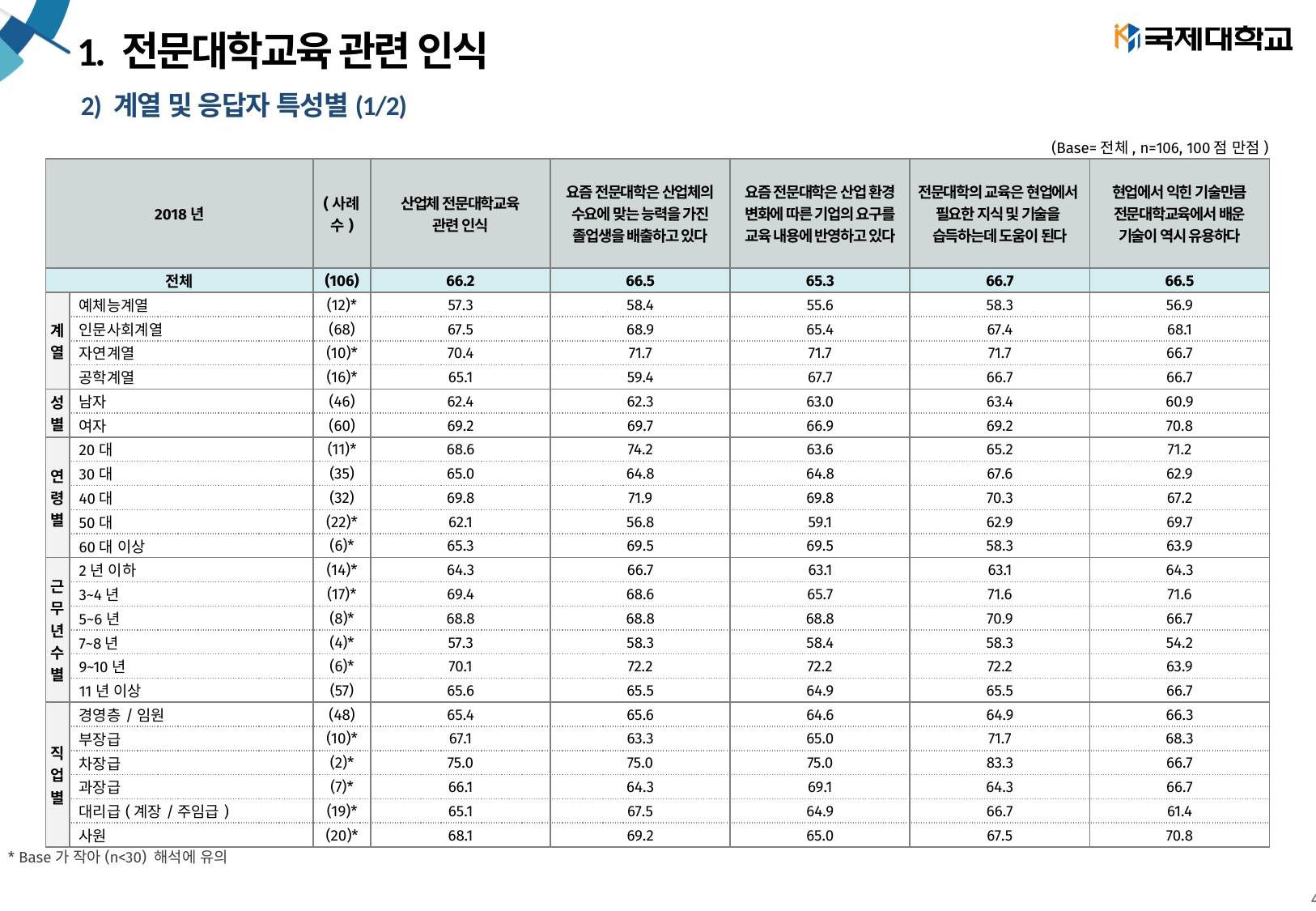

# 1. 전문대학교육 관련 인식
2) 계열 및 응답자 특성별(1/2)
(Base=전체, n=106, 100점 만점)
| 2018년 |  | (사례수) | 산업체 전문대학교육 관련 인식 | 요즘 전문대학은 산업체의 수요에 맞는 능력을 가진 졸업생을 배출하고 있다 | 요즘 전문대학은 산업 환경 변화에 따른 기업의 요구를 교육 내용에 반영하고 있다 | 전문대학의 교육은 현업에서 필요한 지식 및 기술을 습득하는데 도움이 된다 | 현업에서 익힌 기술만큼 전문대학교육에서 배운 기술이 역시 유용하다 |
| --- | --- | --- | --- | --- | --- | --- | --- |
| 전체 |  | (106) | 66.2 | 66.5 | 65.3 | 66.7 | 66.5 |
| 계열 | 예체능계열 | (12)\* | 57.3 | 58.4 | 55.6 | 58.3 | 56.9 |
|  | 인문사회계열 | (68) | 67.5 | 68.9 | 65.4 | 67.4 | 68.1 |
|  | 자연계열 | (10)\* | 70.4 | 71.7 | 71.7 | 71.7 | 66.7 |
|  | 공학계열 | (16)\* | 65.1 | 59.4 | 67.7 | 66.7 | 66.7 |
| 성별 | 남자 | (46) | 62.4 | 62.3 | 63.0 | 63.4 | 60.9 |
|  | 여자 | (60) | 69.2 | 69.7 | 66.9 | 69.2 | 70.8 |
| 연령별 | 20대 | (11)\* | 68.6 | 74.2 | 63.6 | 65.2 | 71.2 |
|  | 30대 | (35) | 65.0 | 64.8 | 64.8 | 67.6 | 62.9 |
|  | 40대 | (32) | 69.8 | 71.9 | 69.8 | 70.3 | 67.2 |
|  | 50대 | (22)\* | 62.1 | 56.8 | 59.1 | 62.9 | 69.7 |
|  | 60대 이상 | (6)\* | 65.3 | 69.5 | 69.5 | 58.3 | 63.9 |
| 근무년수별 | 2년 이하 | (14)\* | 64.3 | 66.7 | 63.1 | 63.1 | 64.3 |
|  | 3~4년 | (17)\* | 69.4 | 68.6 | 65.7 | 71.6 | 71.6 |
|  | 5~6년 | (8)\* | 68.8 | 68.8 | 68.8 | 70.9 | 66.7 |
|  | 7~8년 | (4)\* | 57.3 | 58.3 | 58.4 | 58.3 | 54.2 |
|  | 9~10년 | (6)\* | 70.1 | 72.2 | 72.2 | 72.2 | 63.9 |
|  | 11년 이상 | (57) | 65.6 | 65.5 | 64.9 | 65.5 | 66.7 |
| 직업별 | 경영층/임원 | (48) | 65.4 | 65.6 | 64.6 | 64.9 | 66.3 |
|  | 부장급 | (10)\* | 67.1 | 63.3 | 65.0 | 71.7 | 68.3 |
|  | 차장급 | (2)\* | 75.0 | 75.0 | 75.0 | 83.3 | 66.7 |
|  | 과장급 | (7)\* | 66.1 | 64.3 | 69.1 | 64.3 | 66.7 |
|  | 대리급(계장/주임급) | (19)\* | 65.1 | 67.5 | 64.9 | 66.7 | 61.4 |
|  | 사원 | (20)\* | 68.1 | 69.2 | 65.0 | 67.5 | 70.8 |
* Base가 작아(n<30) 해석에 유의